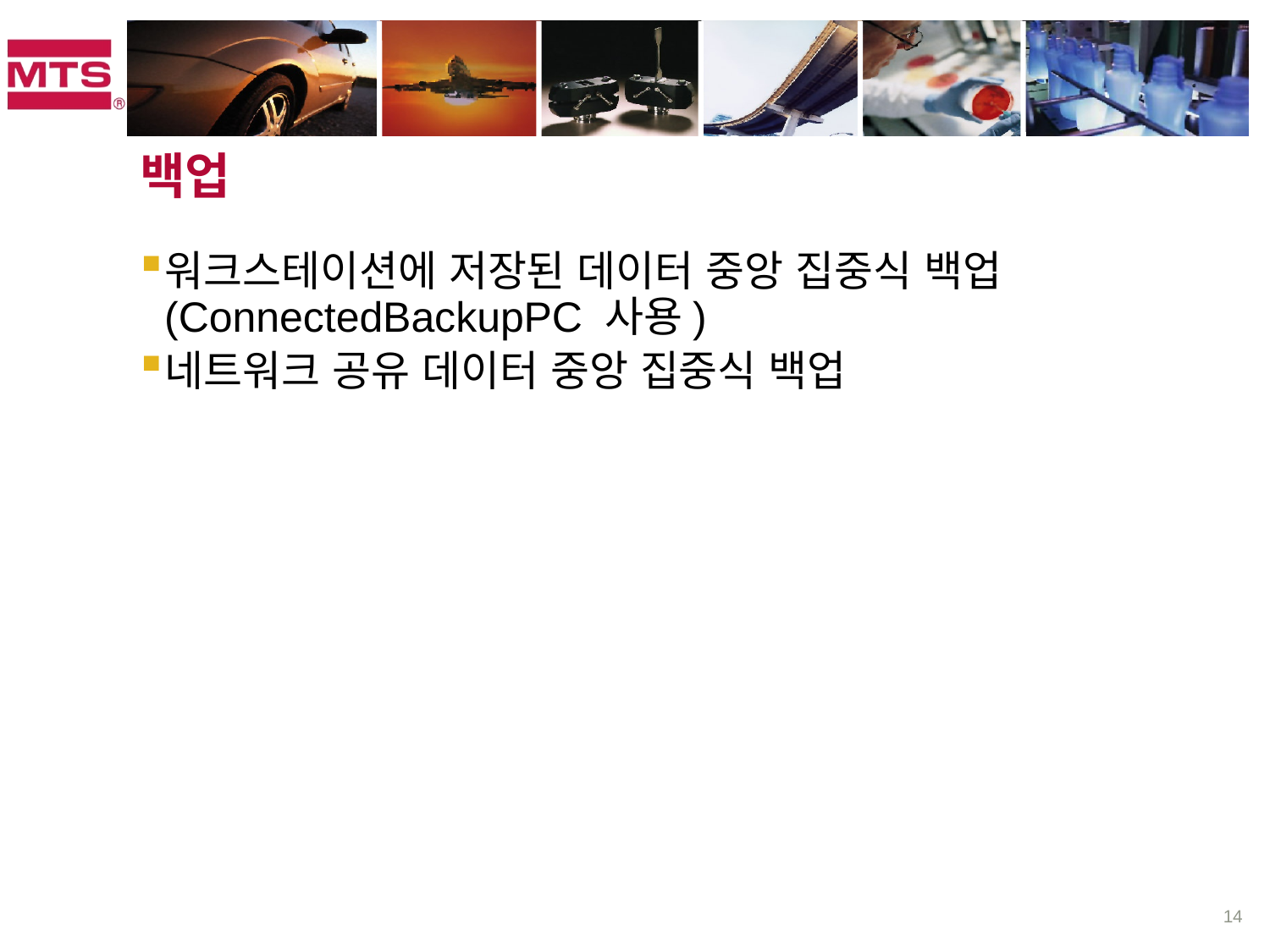

# 백업
워크스테이션에 저장된 데이터 중앙 집중식 백업(ConnectedBackupPC 사용)
네트워크 공유 데이터 중앙 집중식 백업
14